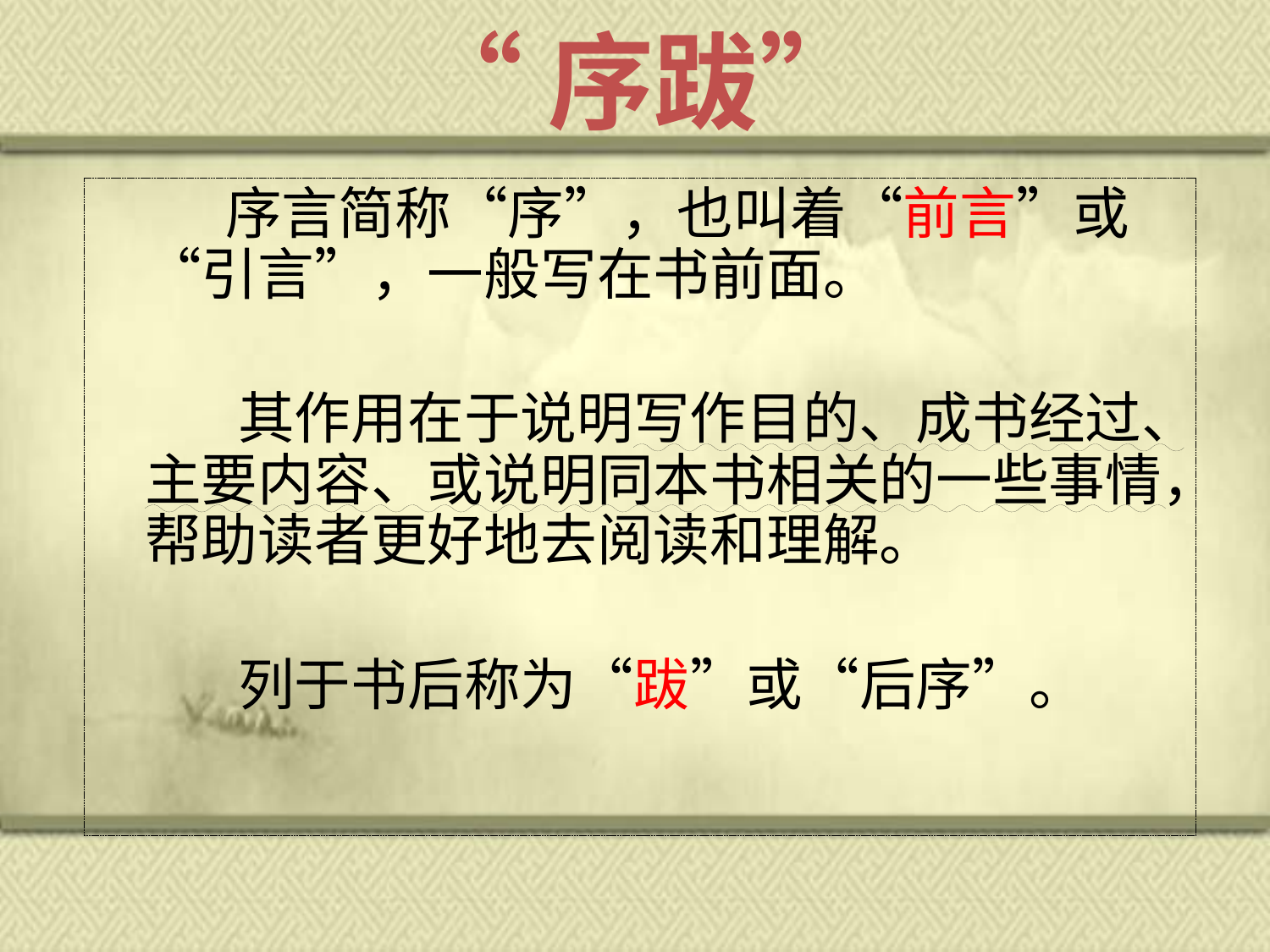

# “序跋”
         序言简称“序”，也叫着“前言”或“引言”，一般写在书前面。

          其作用在于说明写作目的、成书经过、主要内容、或说明同本书相关的一些事情，帮助读者更好地去阅读和理解。

          列于书后称为“跋”或“后序”。